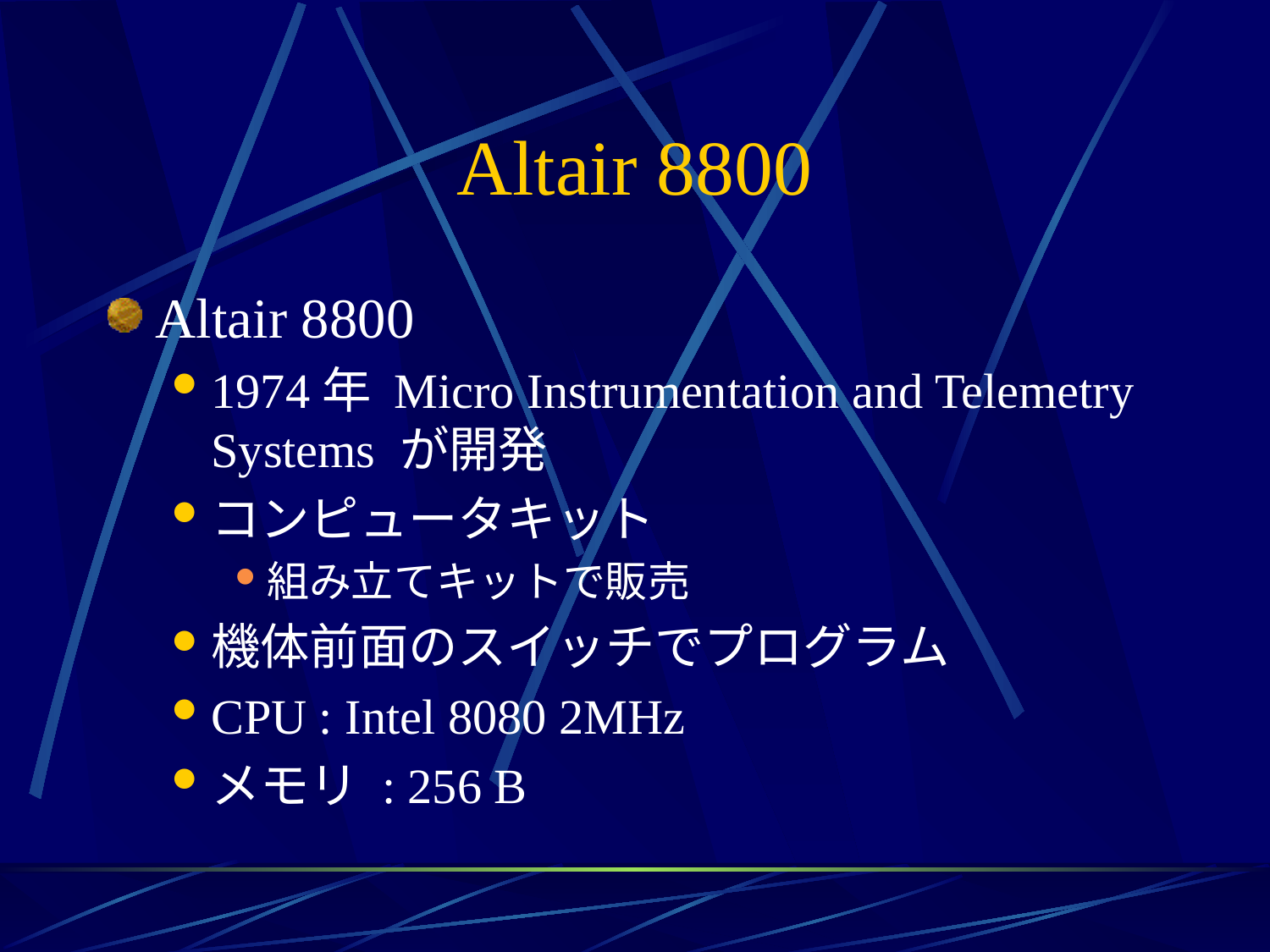

# Altair 8800
Altair 8800
1974年 Micro Instrumentation and Telemetry Systems が開発
コンピュータキット
組み立てキットで販売
機体前面のスイッチでプログラム
CPU : Intel 8080 2MHz
メモリ : 256 B